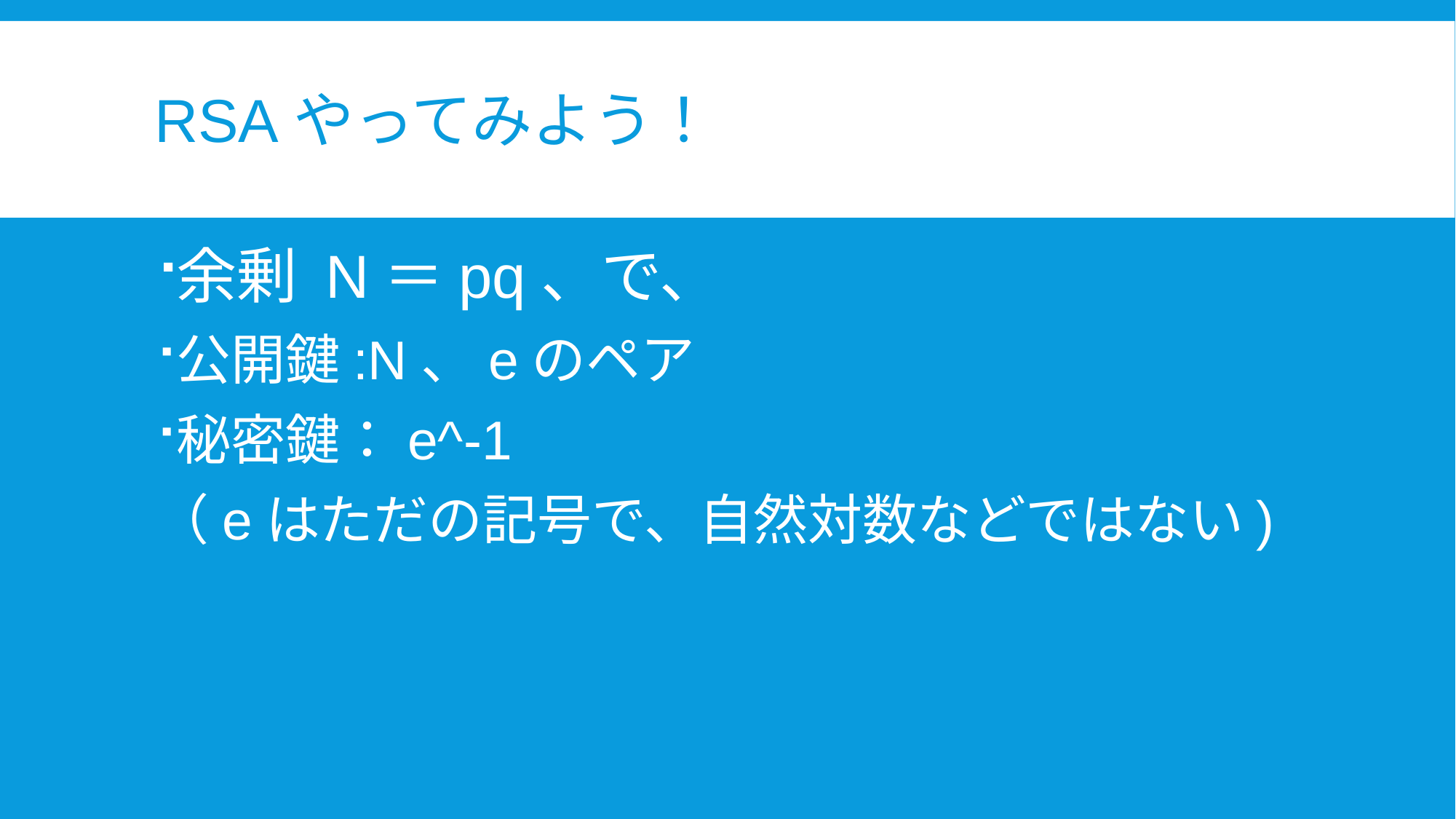

# RSAやってみよう！
余剰 N＝pq、で、
公開鍵:N、eのペア
秘密鍵：e^-1
（eはただの記号で、自然対数などではない)